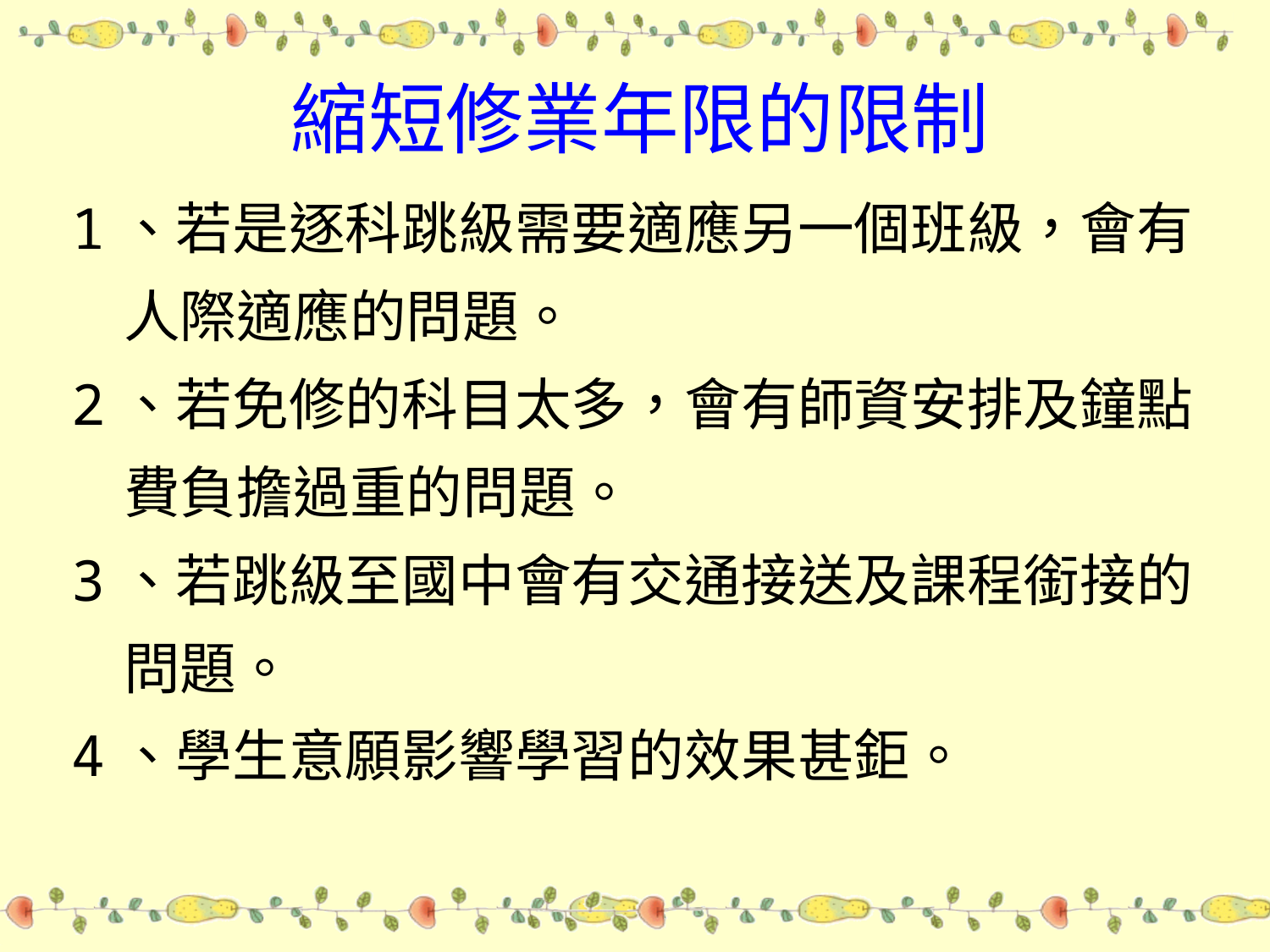

縮短修業年限的限制
1、若是逐科跳級需要適應另一個班級，會有
   人際適應的問題。
2、若免修的科目太多，會有師資安排及鐘點
   費負擔過重的問題。
3、若跳級至國中會有交通接送及課程銜接的
   問題。
4、學生意願影響學習的效果甚鉅。